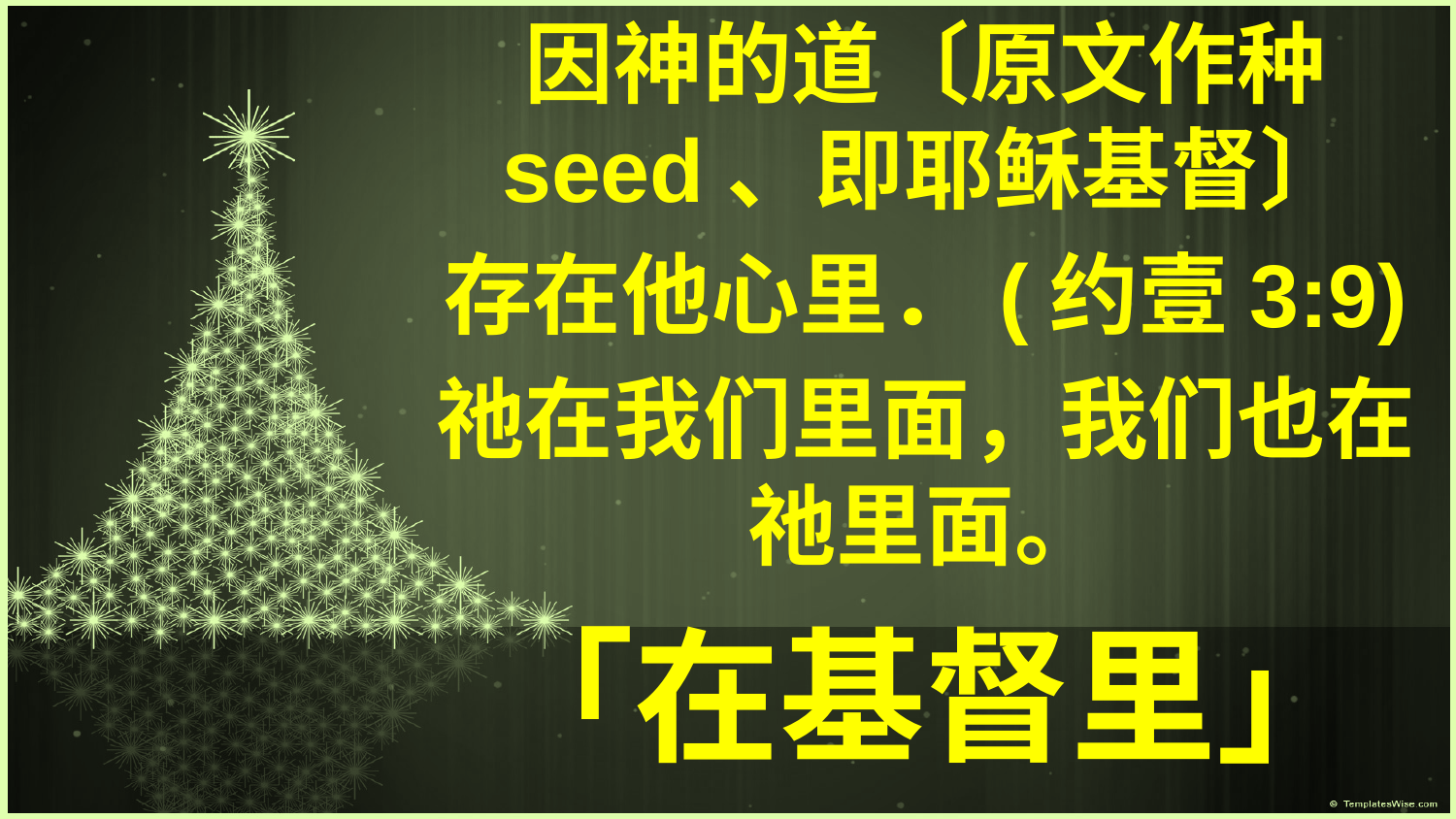

因神的道〔原文作种 seed、即耶稣基督〕
存在他心里．(约壹3:9)
祂在我们里面，我们也在祂里面。
「在基督里」